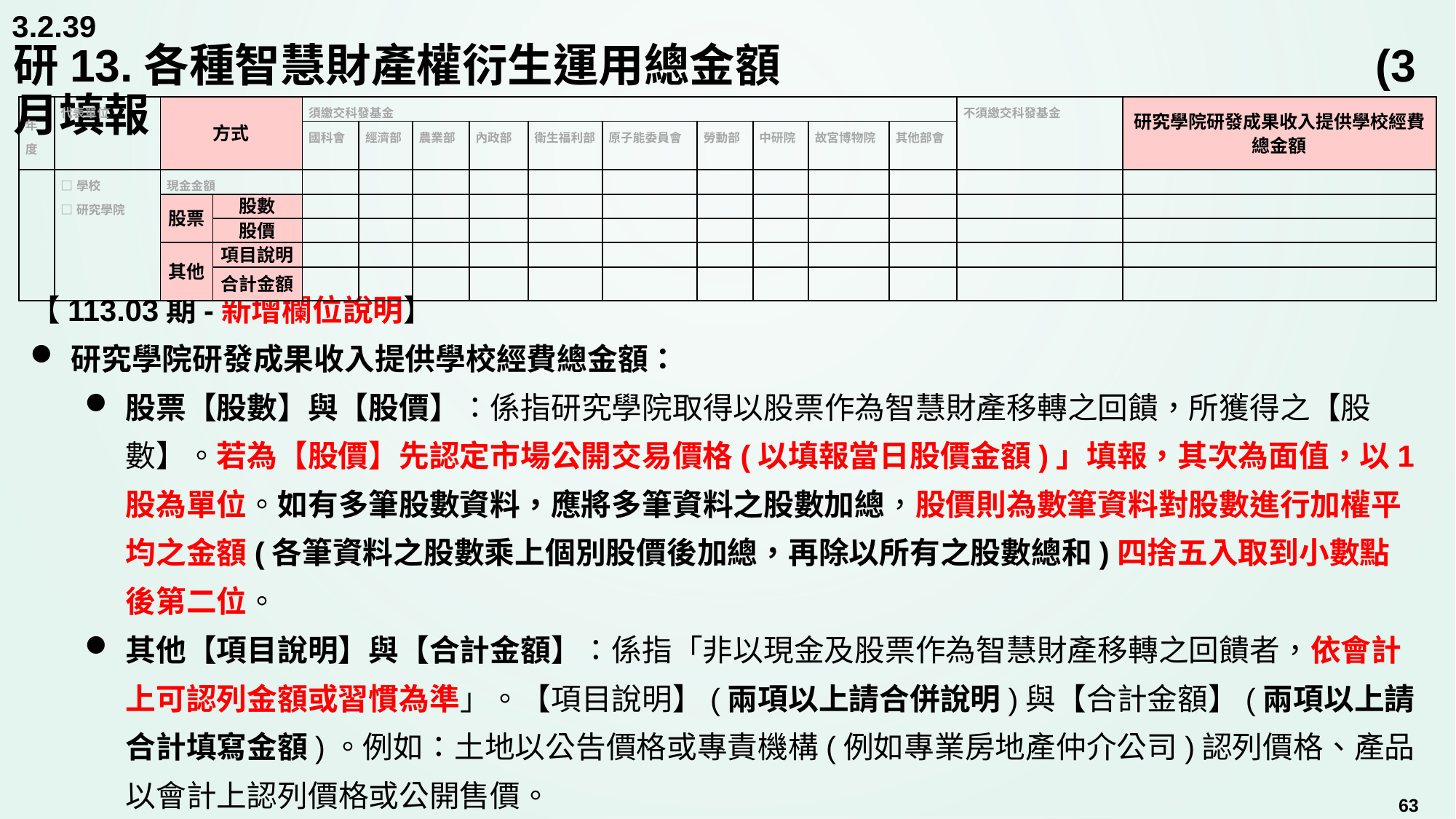

3.2.39
# 研13.各種智慧財產權衍生運用總金額		     		    	    (3月填報)
| 年度 | 代表單位 | 方式 |  | 須繳交科發基金 |  |  |  |  |  |  |  |  |  | 不須繳交科發基金 | 研究學院研發成果收入提供學校經費總金額 |
| --- | --- | --- | --- | --- | --- | --- | --- | --- | --- | --- | --- | --- | --- | --- | --- |
|  |  |  |  | 國科會 | 經濟部 | 農業部 | 內政部 | 衛生福利部 | 原子能委員會 | 勞動部 | 中研院 | 故宮博物院 | 其他部會 |  |  |
|  | □學校 □研究學院 | 現金金額 |  |  |  |  |  |  |  |  |  |  |  |  |  |
|  |  | 股票 | 股數 |  |  |  |  |  |  |  |  |  |  |  |  |
|  |  |  | 股價 |  |  |  |  |  |  |  |  |  |  |  |  |
|  |  | 其他 | 項目說明 |  |  |  |  |  |  |  |  |  |  |  |  |
|  |  |  | 合計金額 |  |  |  |  |  |  |  |  |  |  |  |  |
【113.03期-新增欄位說明】
研究學院研發成果收入提供學校經費總金額：
股票【股數】與【股價】：係指研究學院取得以股票作為智慧財產移轉之回饋，所獲得之【股數】。若為【股價】先認定市場公開交易價格(以填報當日股價金額)」填報，其次為面值，以1股為單位。如有多筆股數資料，應將多筆資料之股數加總，股價則為數筆資料對股數進行加權平均之金額(各筆資料之股數乘上個別股價後加總，再除以所有之股數總和)四捨五入取到小數點後第二位。
其他【項目說明】與【合計金額】：係指「非以現金及股票作為智慧財產移轉之回饋者，依會計上可認列金額或習慣為準」。【項目說明】(兩項以上請合併說明)與【合計金額】(兩項以上請合計填寫金額)。例如：土地以公告價格或專責機構(例如專業房地產仲介公司)認列價格、產品以會計上認列價格或公開售價。